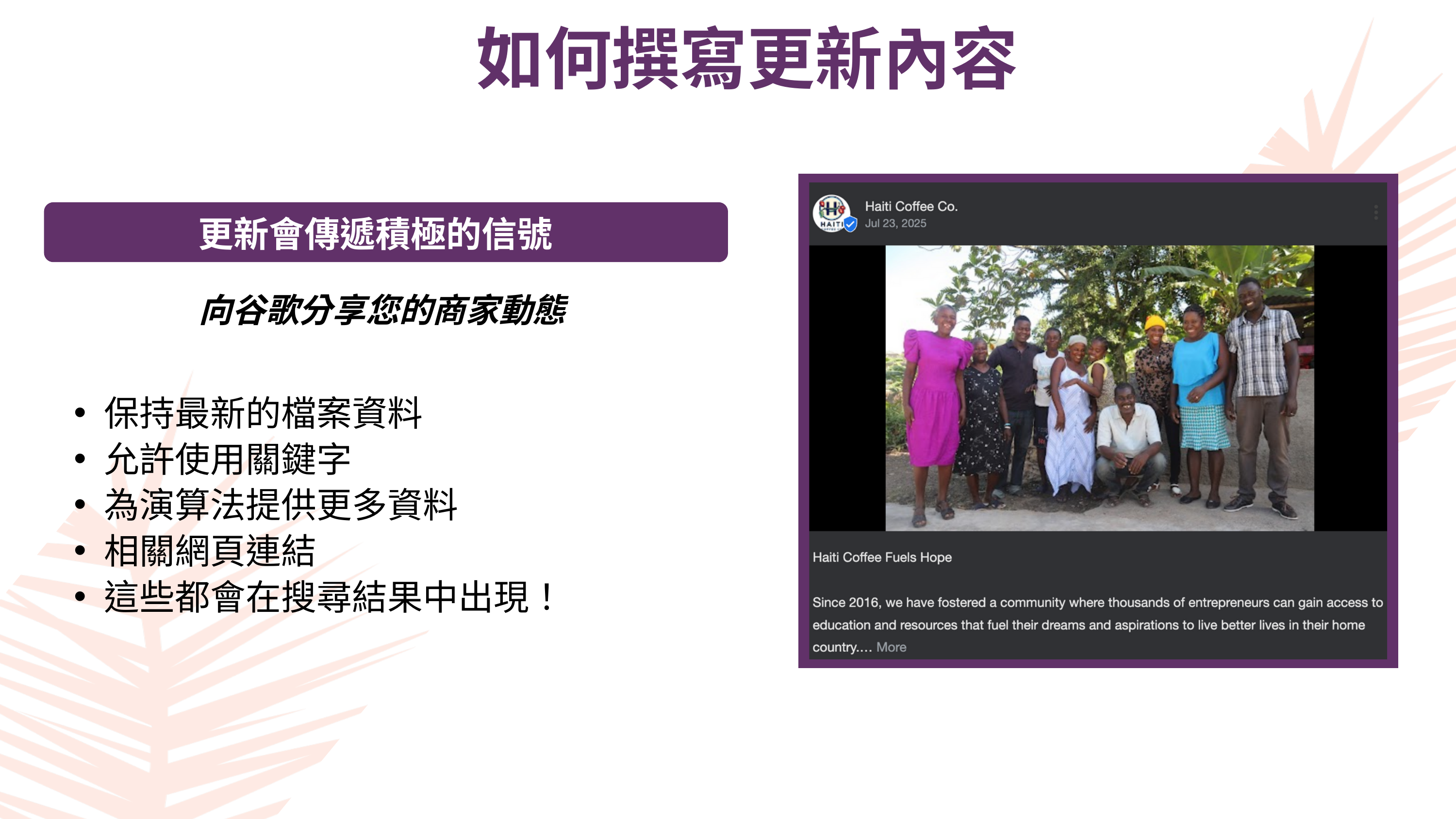

如何撰寫更新內容

更新會傳遞積極的信號
向谷歌分享您的商家動態
保持最新的檔案資料
允許使用關鍵字
為演算法提供更多資料
相關網頁連結
這些都會在搜尋結果中出現！